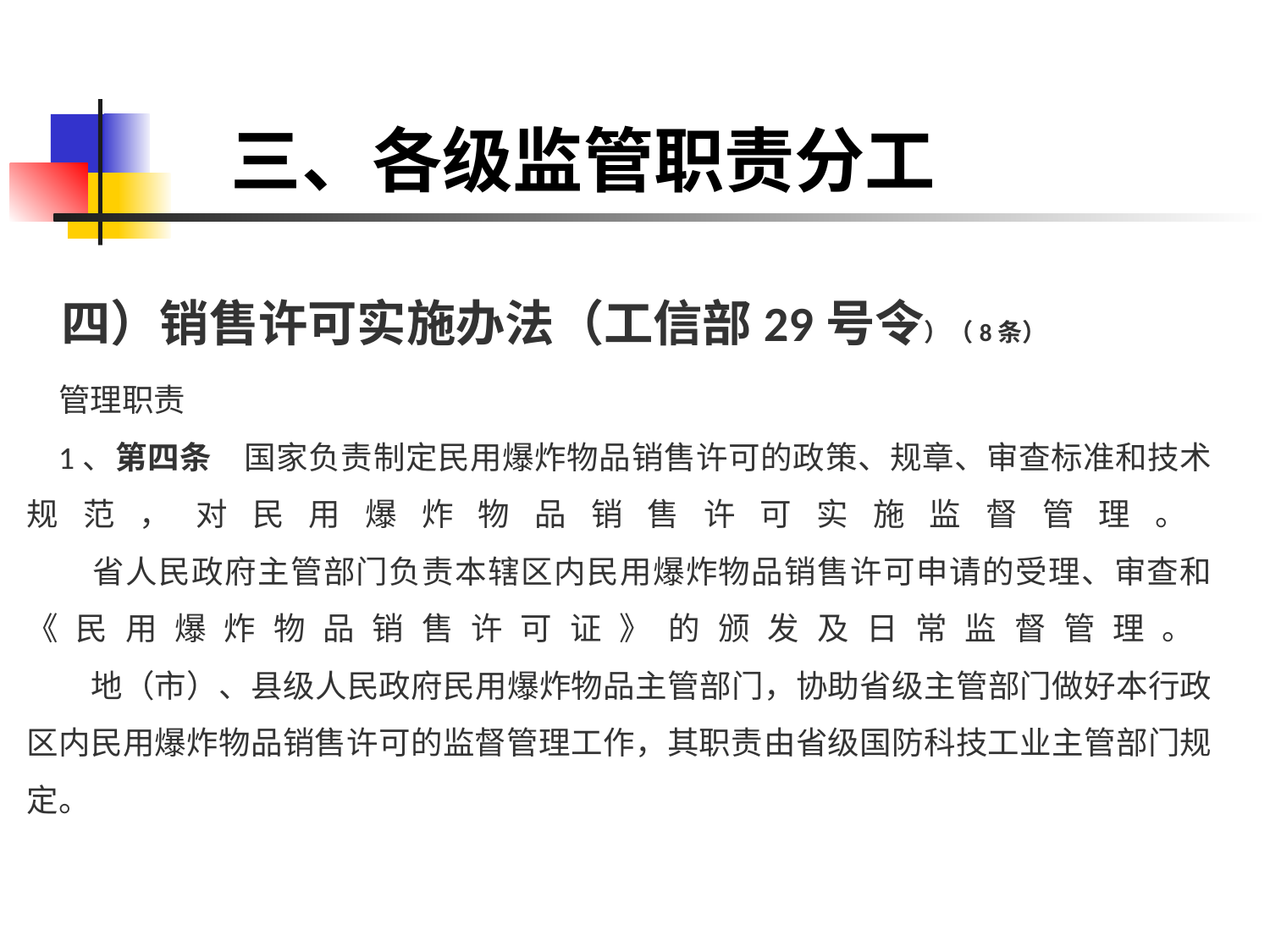

# 三、各级监管职责分工

四）销售许可实施办法（工信部29号令）（8条）
管理职责
1、第四条　国家负责制定民用爆炸物品销售许可的政策、规章、审查标准和技术规范，对民用爆炸物品销售许可实施监督管理。
　　省人民政府主管部门负责本辖区内民用爆炸物品销售许可申请的受理、审查和《民用爆炸物品销售许可证》的颁发及日常监督管理。
　　地（市）、县级人民政府民用爆炸物品主管部门，协助省级主管部门做好本行政区内民用爆炸物品销售许可的监督管理工作，其职责由省级国防科技工业主管部门规定。